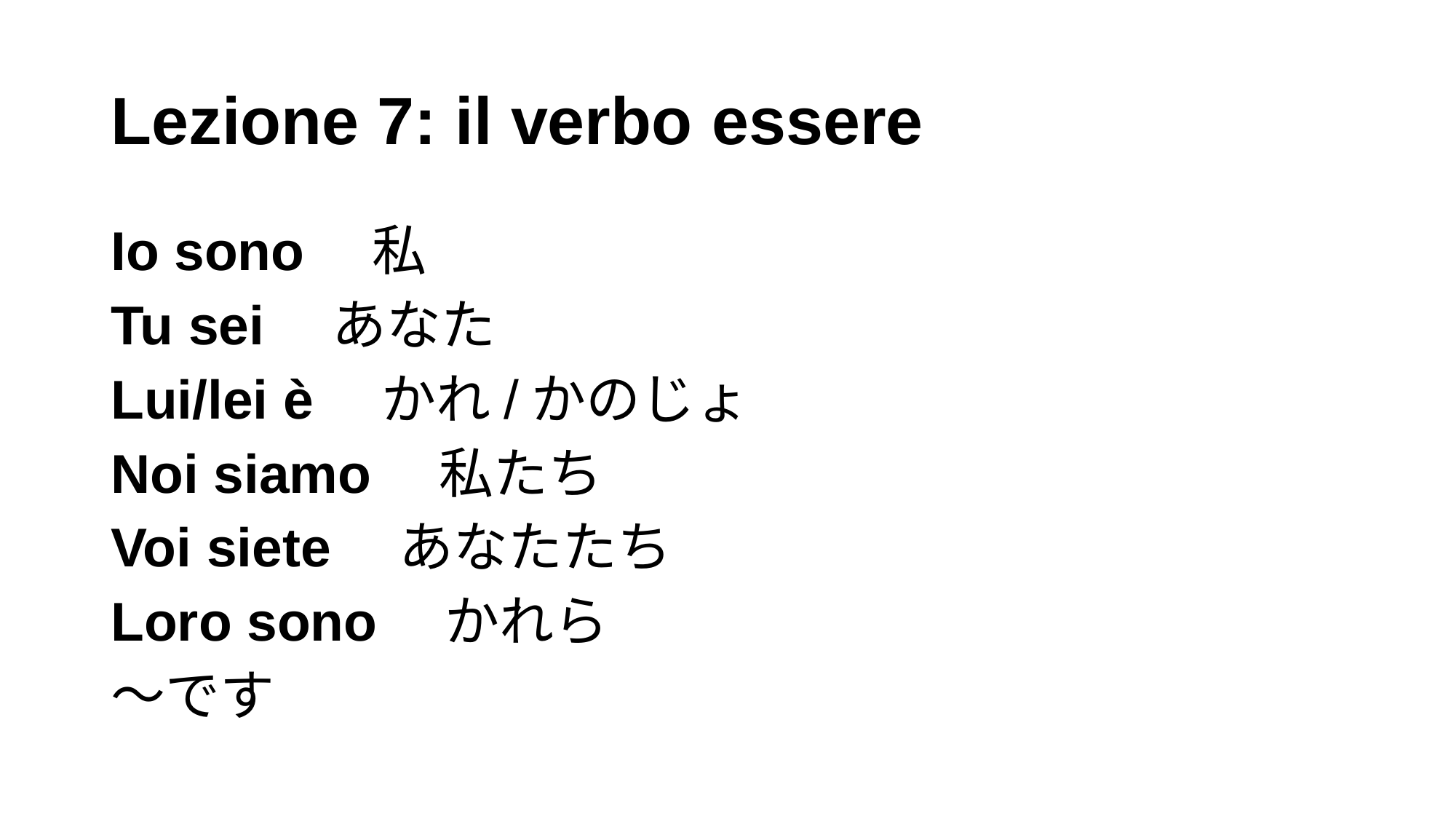

# Lezione 7: il verbo essere
Io sono　私
Tu sei　あなた
Lui/lei è　かれ/かのじょ
Noi siamo　私たち
Voi siete　あなたたち
Loro sono　かれら
～です